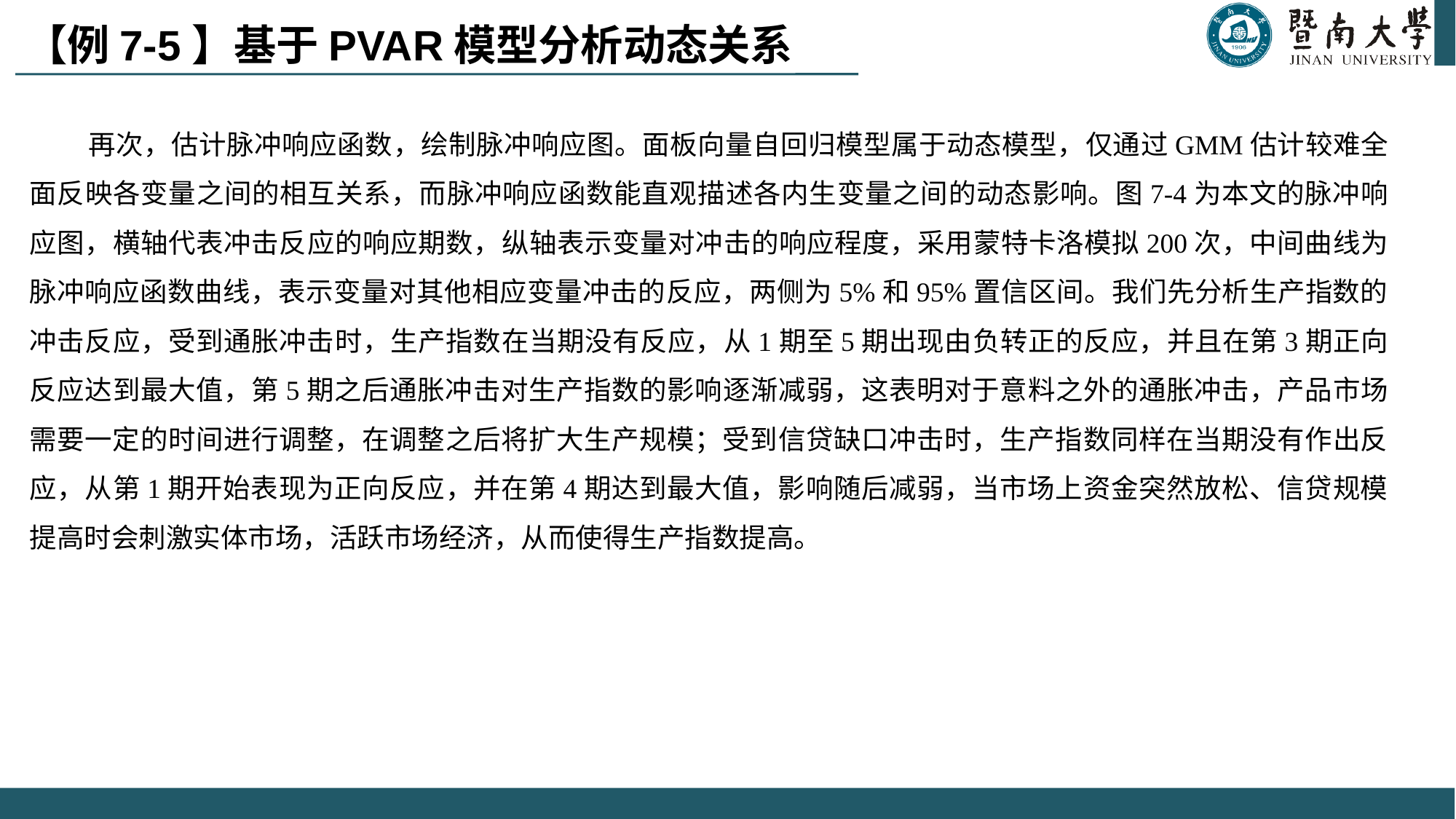

【例7-5】基于PVAR模型分析动态关系

   再次，估计脉冲响应函数，绘制脉冲响应图。面板向量自回归模型属于动态模型，仅通过GMM估计较难全面反映各变量之间的相互关系，而脉冲响应函数能直观描述各内生变量之间的动态影响。图7-4为本文的脉冲响应图，横轴代表冲击反应的响应期数，纵轴表示变量对冲击的响应程度，采用蒙特卡洛模拟200次，中间曲线为脉冲响应函数曲线，表示变量对其他相应变量冲击的反应，两侧为5%和95%置信区间。我们先分析生产指数的冲击反应，受到通胀冲击时，生产指数在当期没有反应，从1期至5期出现由负转正的反应，并且在第3期正向反应达到最大值，第5期之后通胀冲击对生产指数的影响逐渐减弱，这表明对于意料之外的通胀冲击，产品市场需要一定的时间进行调整，在调整之后将扩大生产规模；受到信贷缺口冲击时，生产指数同样在当期没有作出反应，从第1期开始表现为正向反应，并在第4期达到最大值，影响随后减弱，当市场上资金突然放松、信贷规模提高时会刺激实体市场，活跃市场经济，从而使得生产指数提高。